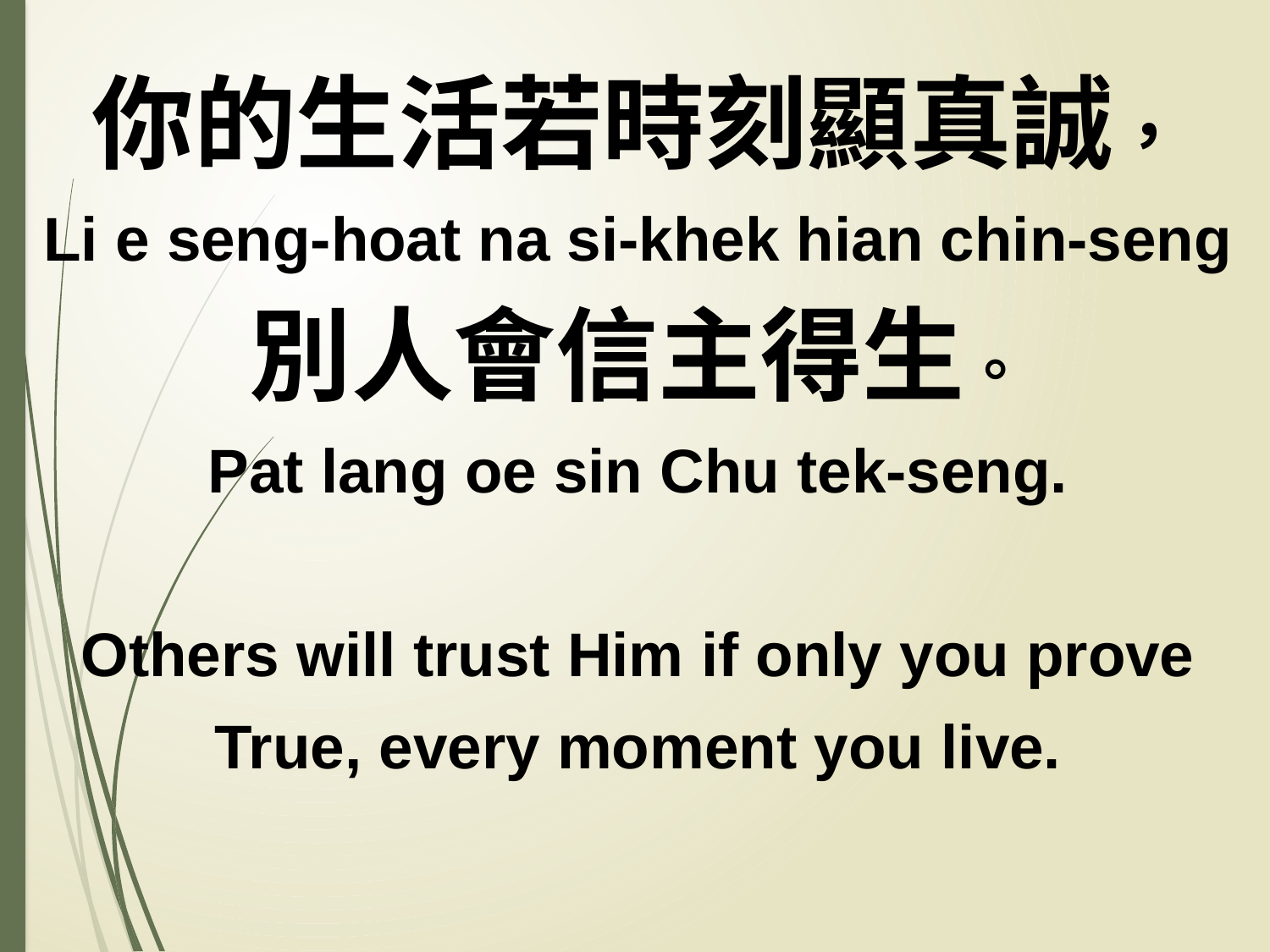

你的生活若時刻顯真誠，
Li e seng-hoat na si-khek hian chin-seng
別人會信主得生。
Pat lang oe sin Chu tek-seng.

Others will trust Him if only you prove
True, every moment you live.